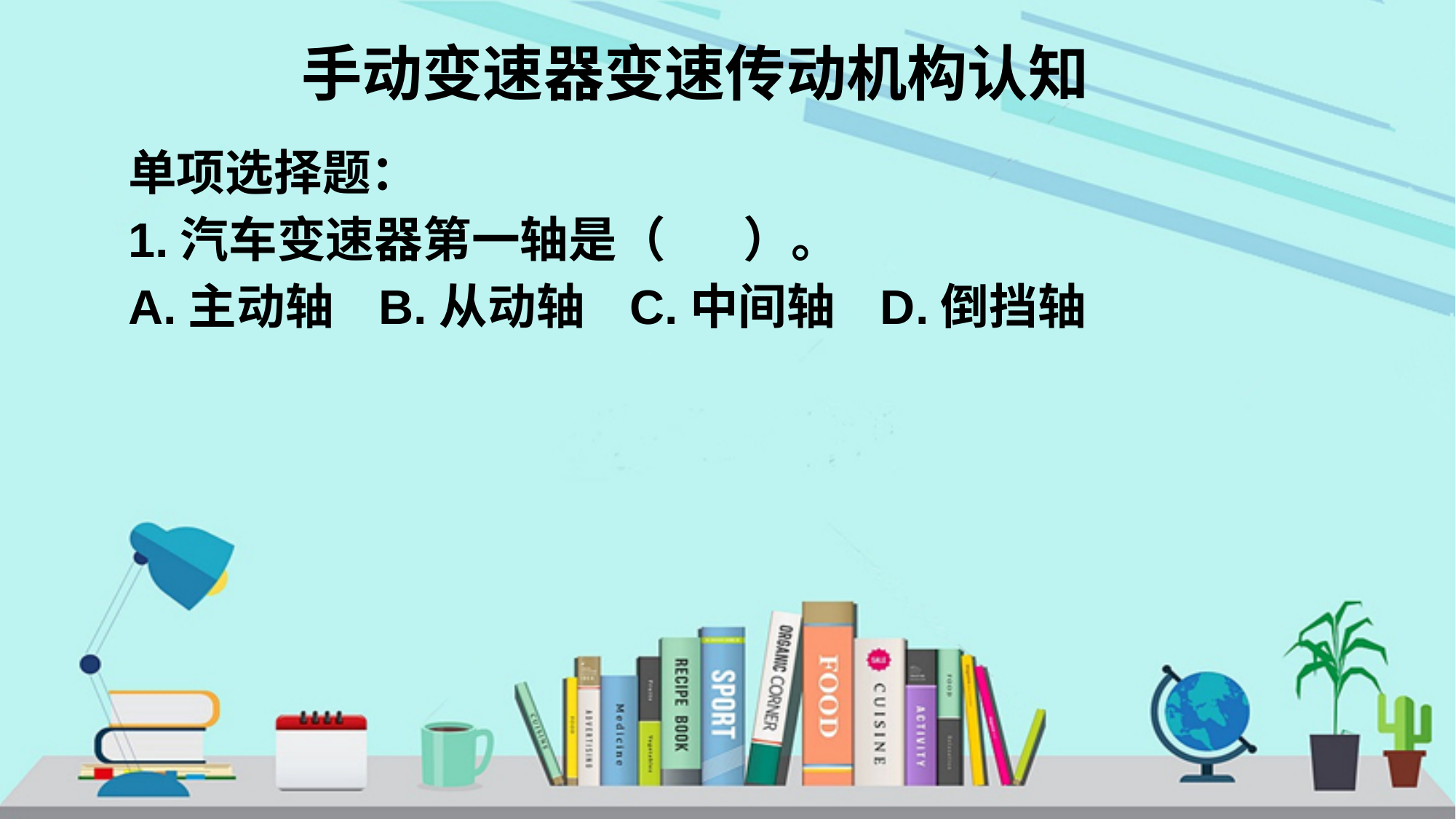

# 手动变速器变速传动机构认知
单项选择题：
1.汽车变速器第一轴是（       ）。
A.主动轴   B.从动轴   C.中间轴   D.倒挡轴